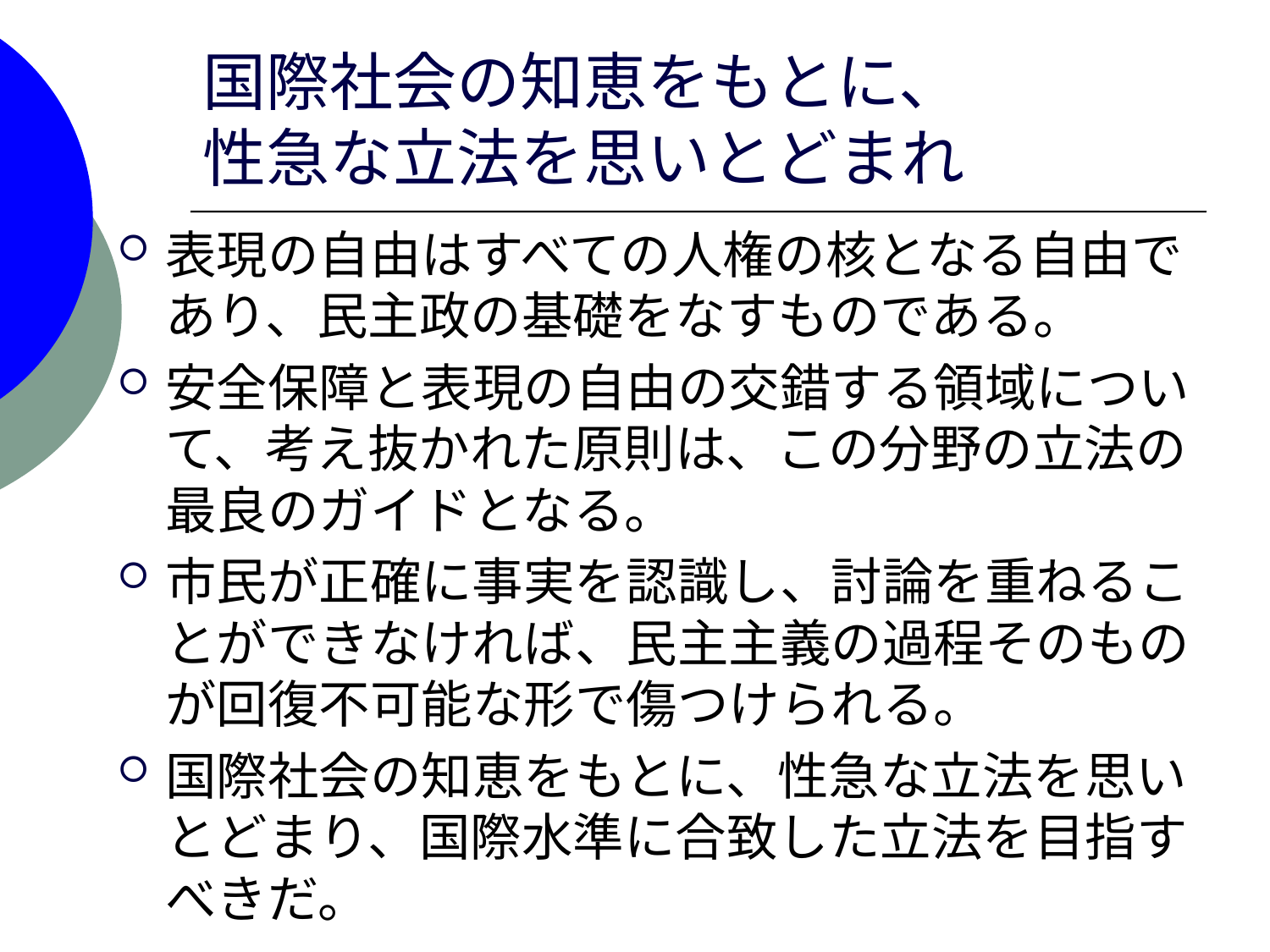

# 国際社会の知恵をもとに、 性急な立法を思いとどまれ
表現の自由はすべての人権の核となる自由であり、民主政の基礎をなすものである。
安全保障と表現の自由の交錯する領域について、考え抜かれた原則は、この分野の立法の最良のガイドとなる。
市民が正確に事実を認識し、討論を重ねることができなければ、民主主義の過程そのものが回復不可能な形で傷つけられる。
国際社会の知恵をもとに、性急な立法を思いとどまり、国際水準に合致した立法を目指すべきだ。